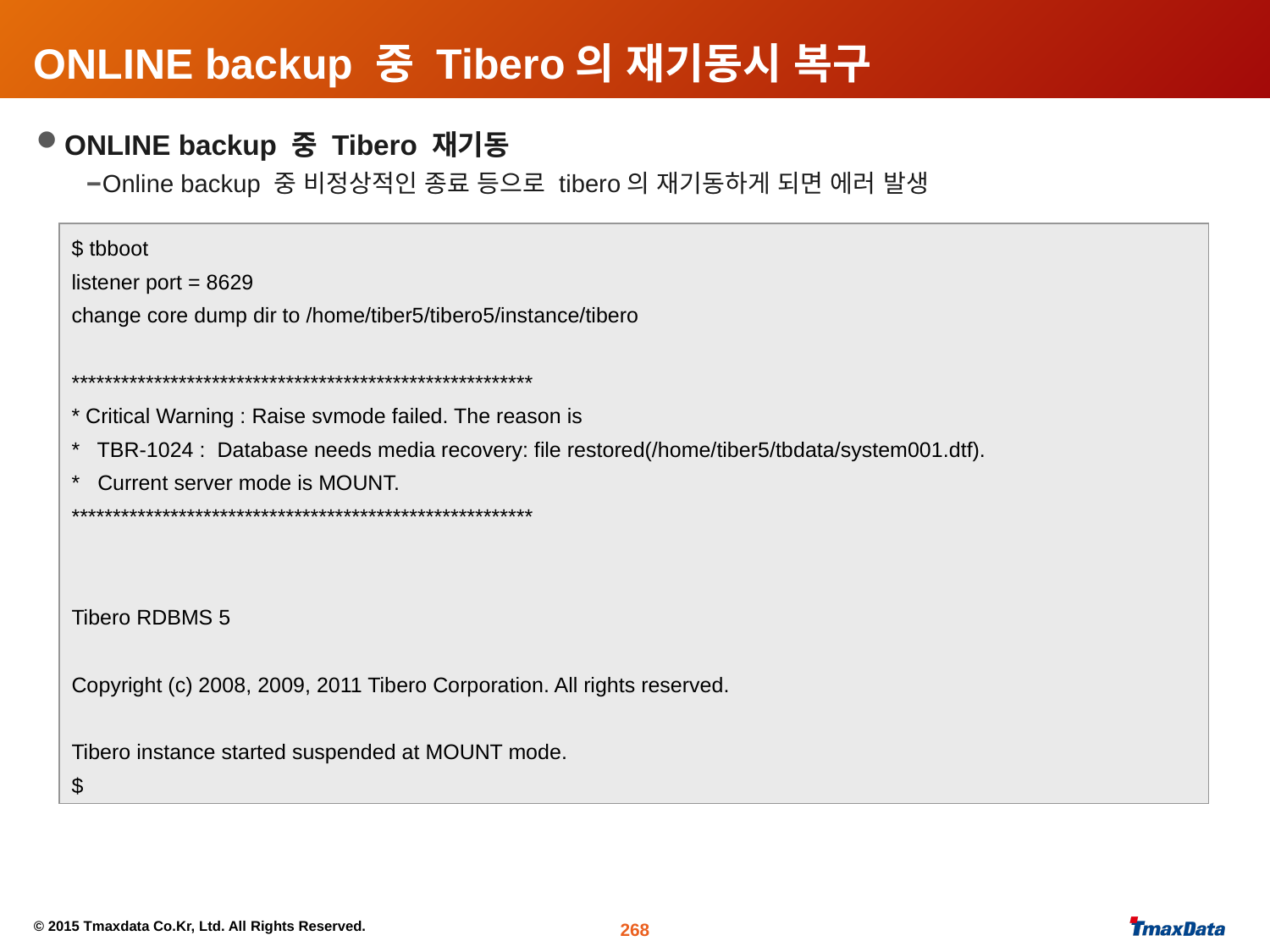

# ONLINE backup 중 Tibero의 재기동시 복구
ONLINE backup 중 Tibero 재기동
Online backup 중 비정상적인 종료 등으로 tibero의 재기동하게 되면 에러 발생
$ tbboot
listener port = 8629
change core dump dir to /home/tiber5/tibero5/instance/tibero

********************************************************
* Critical Warning : Raise svmode failed. The reason is
*   TBR-1024 :  Database needs media recovery: file restored(/home/tiber5/tbdata/system001.dtf).
*   Current server mode is MOUNT.
********************************************************

Tibero RDBMS 5

Copyright (c) 2008, 2009, 2011 Tibero Corporation. All rights reserved.

Tibero instance started suspended at MOUNT mode.
$